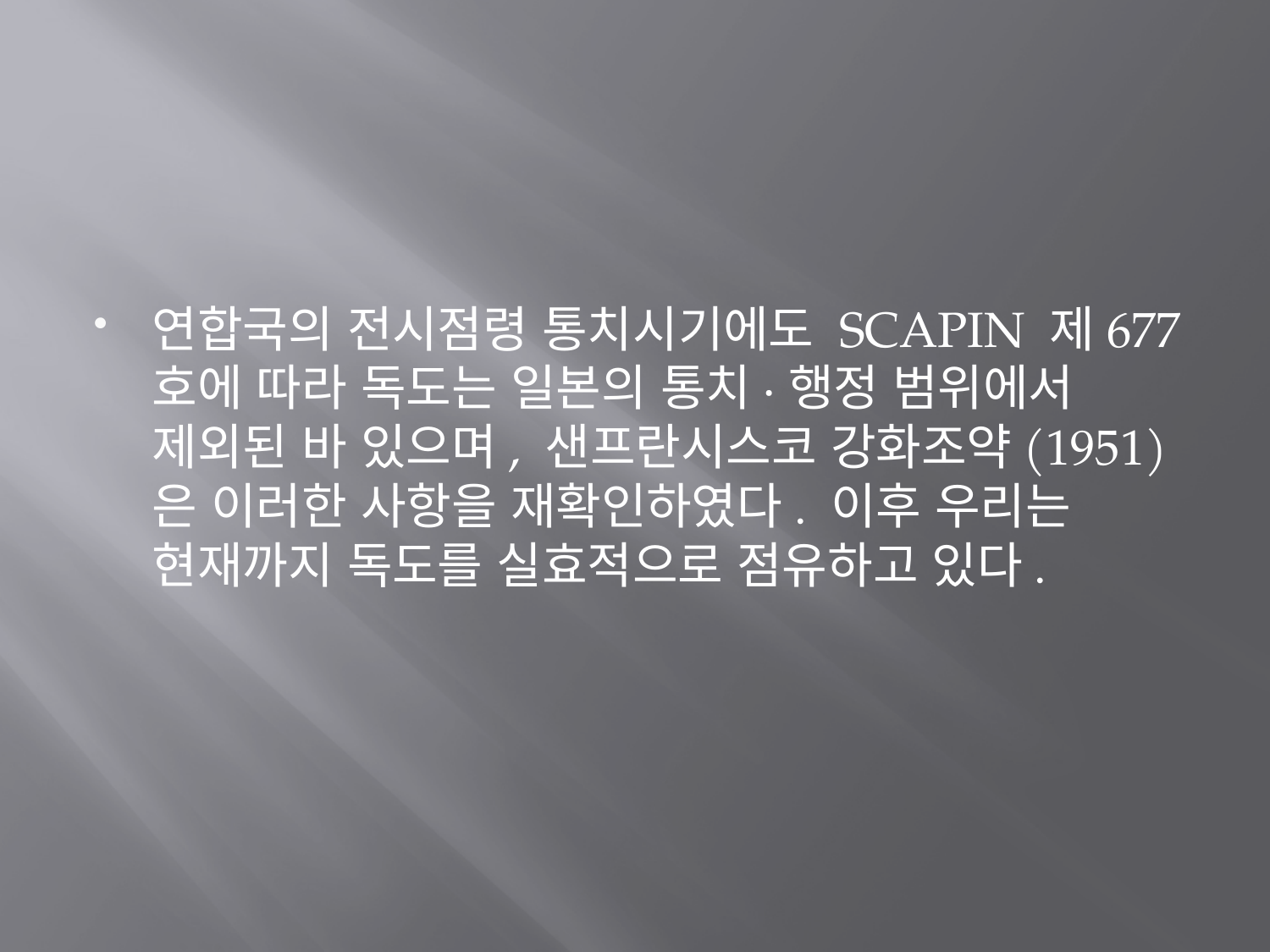

연합국의 전시점령 통치시기에도 SCAPIN 제677호에 따라 독도는 일본의 통치·행정 범위에서 제외된 바 있으며, 샌프란시스코 강화조약(1951)은 이러한 사항을 재확인하였다. 이후 우리는 현재까지 독도를 실효적으로 점유하고 있다.